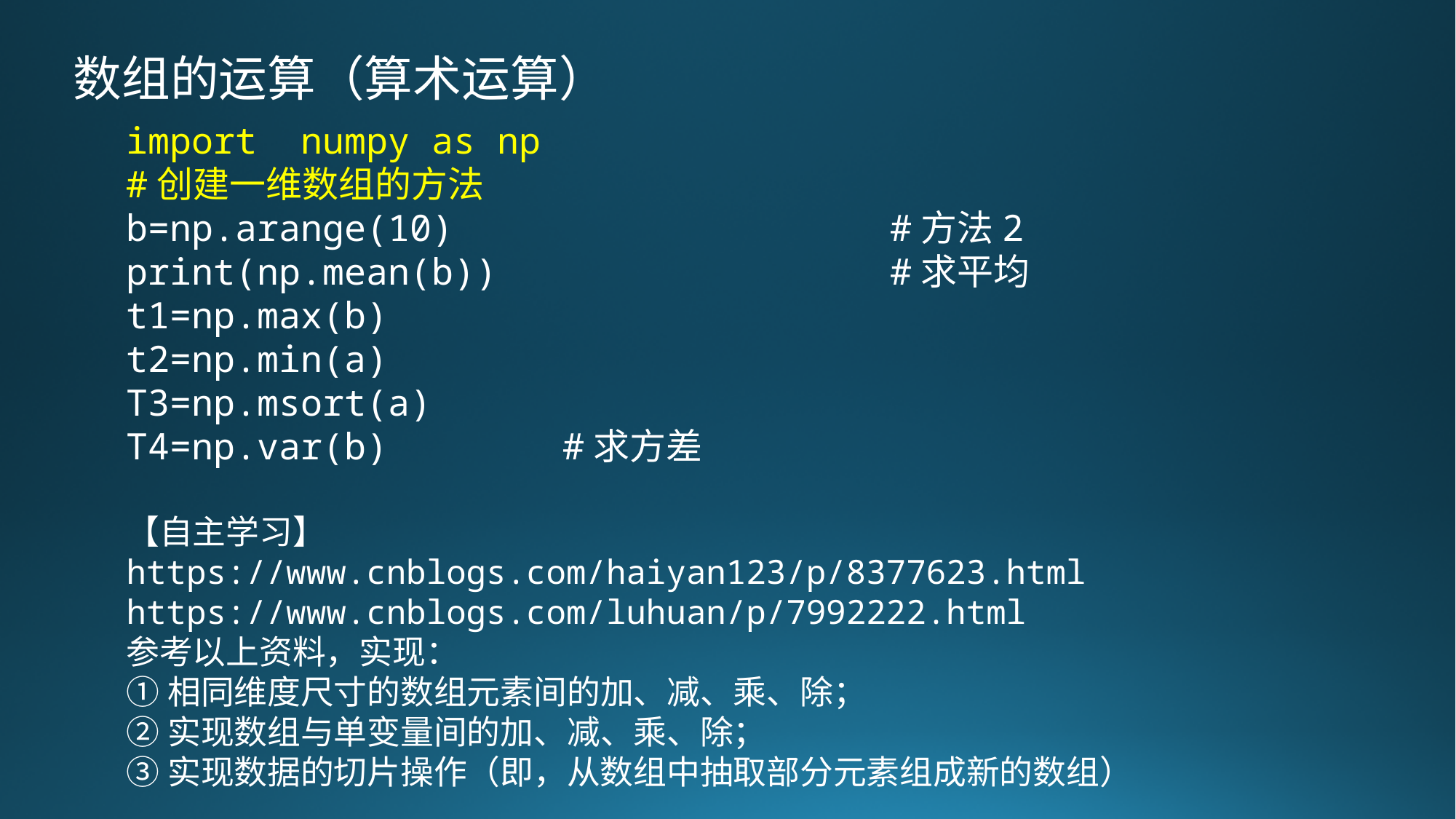

数组的运算（算术运算）
import  numpy as np
#创建一维数组的方法
b=np.arange(10)  				#方法2
print(np.mean(b))				#求平均
t1=np.max(b)
t2=np.min(a)
T3=np.msort(a)
T4=np.var(b)		#求方差

【自主学习】
https://www.cnblogs.com/haiyan123/p/8377623.html
https://www.cnblogs.com/luhuan/p/7992222.html
参考以上资料，实现：
①相同维度尺寸的数组元素间的加、减、乘、除；
②实现数组与单变量间的加、减、乘、除；
③实现数据的切片操作（即，从数组中抽取部分元素组成新的数组）